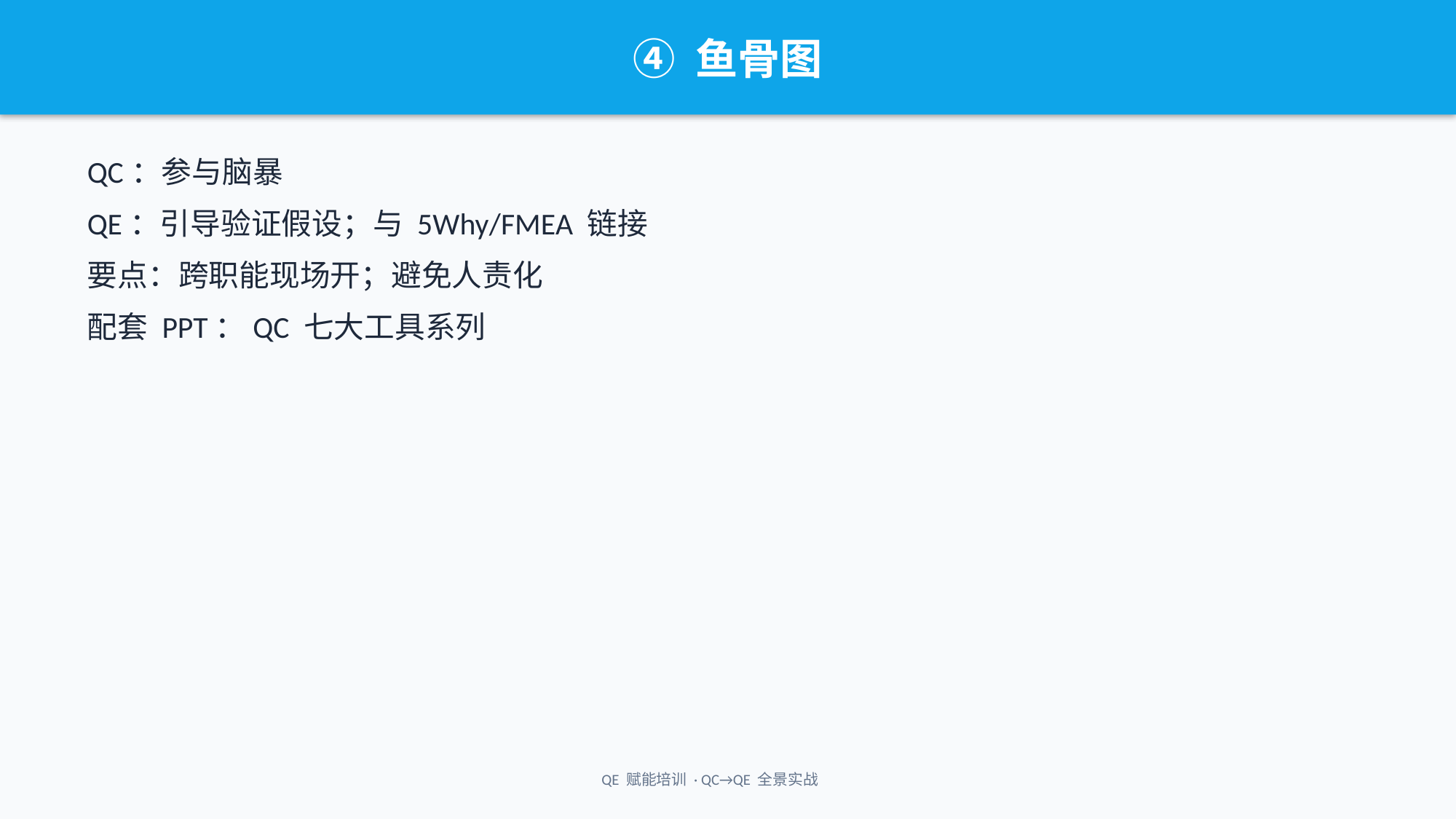

④ 鱼骨图
QC：参与脑暴
QE：引导验证假设；与 5Why/FMEA 链接
要点：跨职能现场开；避免人责化
配套 PPT：QC 七大工具系列
QE 赋能培训 · QC→QE 全景实战